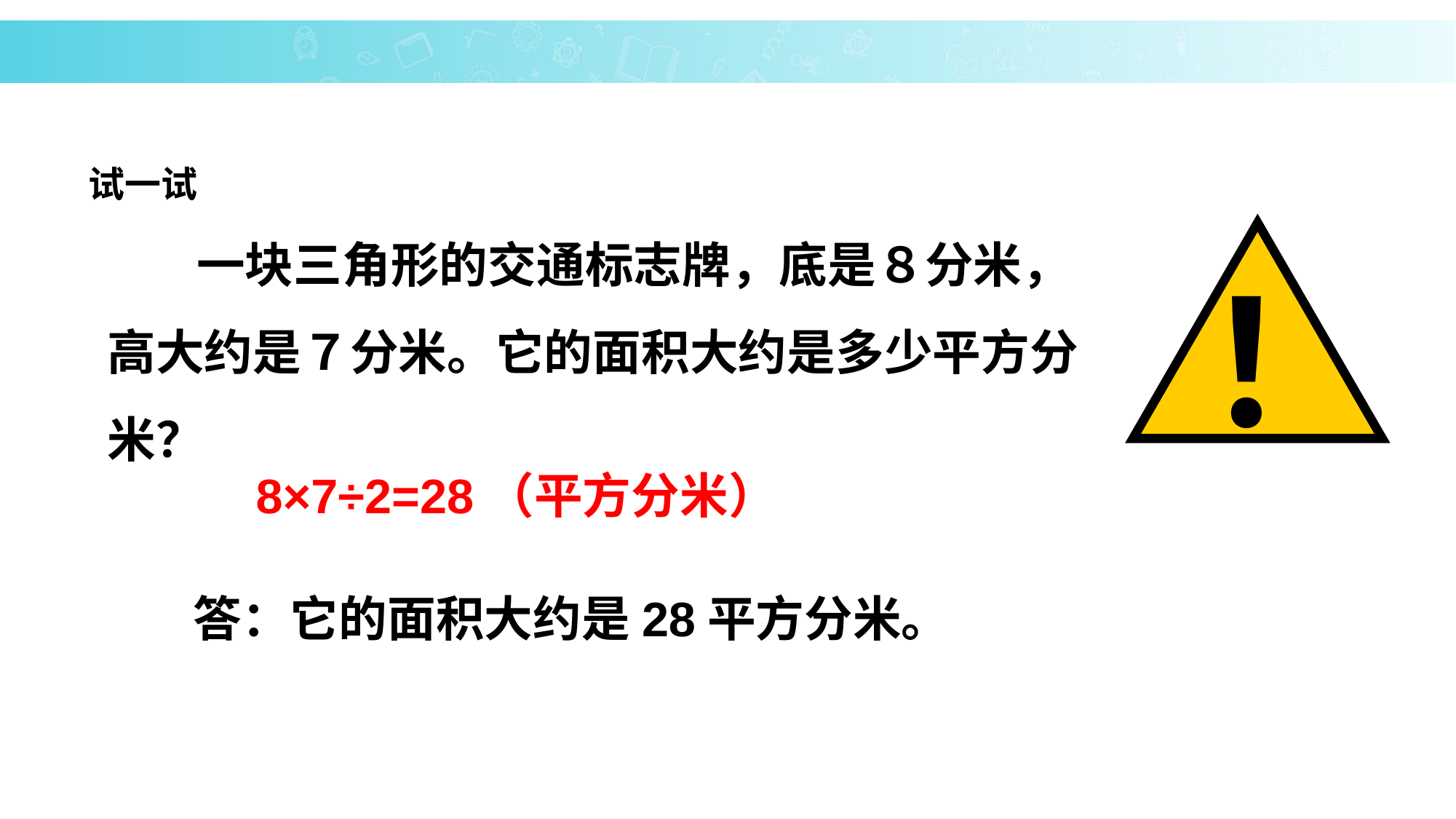

试一试
       一块三角形的交通标志牌，底是８分米，高大约是７分米。它的面积大约是多少平方分米？

！
8×7÷2=28（平方分米）
答：它的面积大约是28平方分米。